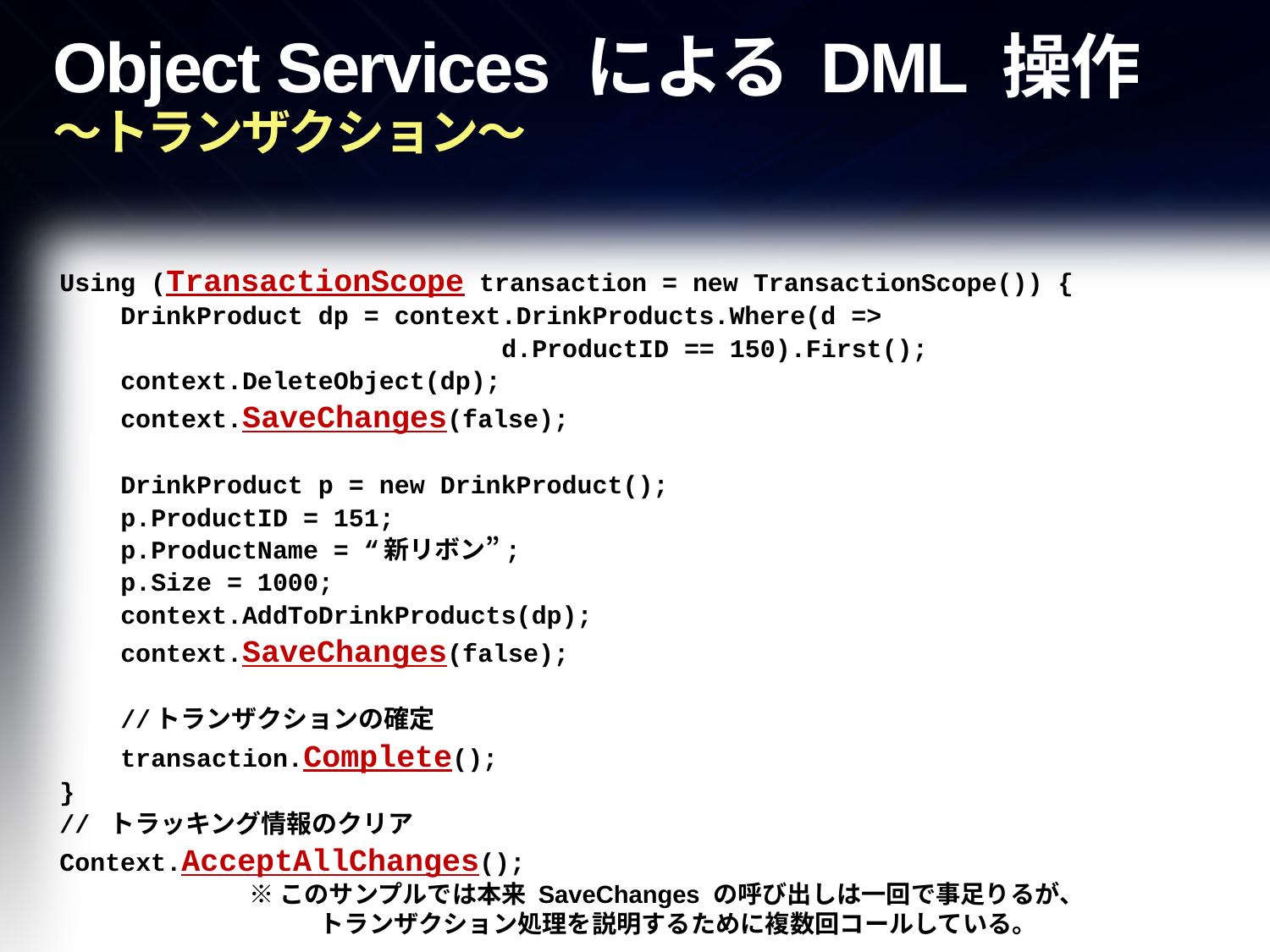

# Object Services による DML 操作 ～トランザクション～
Using (TransactionScope transaction = new TransactionScope()) {
    DrinkProduct dp = context.DrinkProducts.Where(d =>
                             d.ProductID == 150).First();
    context.DeleteObject(dp);
    context.SaveChanges(false);

    DrinkProduct p = new DrinkProduct();
    p.ProductID = 151;
    p.ProductName = “新リボン”;
    p.Size = 1000;
    context.AddToDrinkProducts(dp);
    context.SaveChanges(false);

    //トランザクションの確定
    transaction.Complete();
}
// トラッキング情報のクリア
Context.AcceptAllChanges();
※このサンプルでは本来 SaveChanges の呼び出しは一回で事足りるが、
   トランザクション処理を説明するために複数回コールしている。